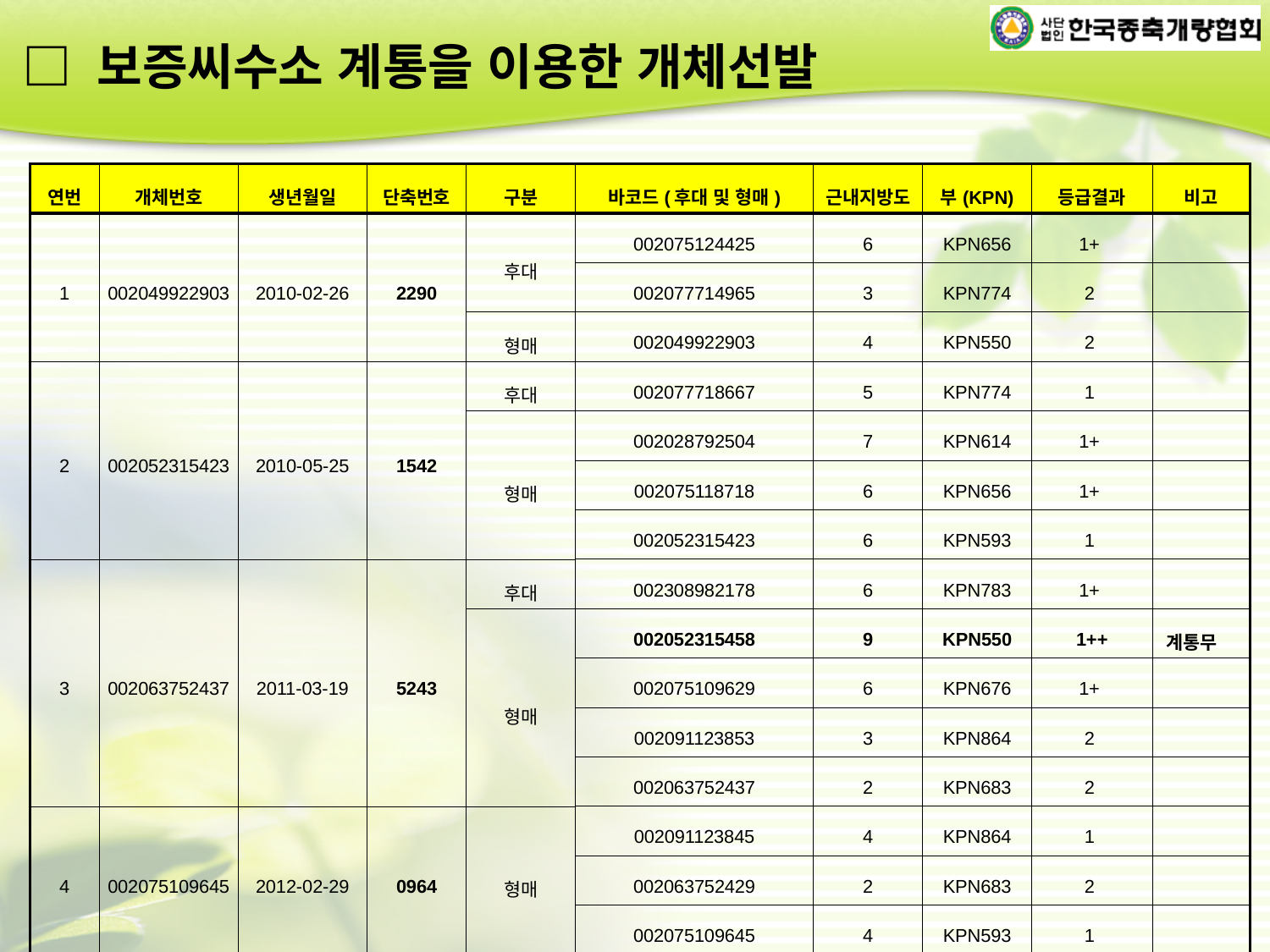

□ 보증씨수소 계통을 이용한 개체선발
| 연번 | 개체번호 | 생년월일 | 단축번호 | 구분 | 바코드(후대 및 형매) | 근내지방도 | 부(KPN) | 등급결과 | 비고 |
| --- | --- | --- | --- | --- | --- | --- | --- | --- | --- |
| 1 | 002049922903 | 2010-02-26 | 2290 | 후대 | 002075124425 | 6 | KPN656 | 1+ |  |
|  |  |  |  |  | 002077714965 | 3 | KPN774 | 2 |  |
|  |  |  |  | 형매 | 002049922903 | 4 | KPN550 | 2 |  |
| 2 | 002052315423 | 2010-05-25 | 1542 | 후대 | 002077718667 | 5 | KPN774 | 1 |  |
|  |  |  |  | 형매 | 002028792504 | 7 | KPN614 | 1+ |  |
|  |  |  |  |  | 002075118718 | 6 | KPN656 | 1+ |  |
|  |  |  |  |  | 002052315423 | 6 | KPN593 | 1 |  |
| 3 | 002063752437 | 2011-03-19 | 5243 | 후대 | 002308982178 | 6 | KPN783 | 1+ |  |
|  |  |  |  | 형매 | 002052315458 | 9 | KPN550 | 1++ | 계통무 |
|  |  |  |  |  | 002075109629 | 6 | KPN676 | 1+ |  |
|  |  |  |  |  | 002091123853 | 3 | KPN864 | 2 |  |
|  |  |  |  |  | 002063752437 | 2 | KPN683 | 2 |  |
| 4 | 002075109645 | 2012-02-29 | 0964 | 형매 | 002091123845 | 4 | KPN864 | 1 |  |
|  |  |  |  |  | 002063752429 | 2 | KPN683 | 2 |  |
|  |  |  |  |  | 002075109645 | 4 | KPN593 | 1 |  |